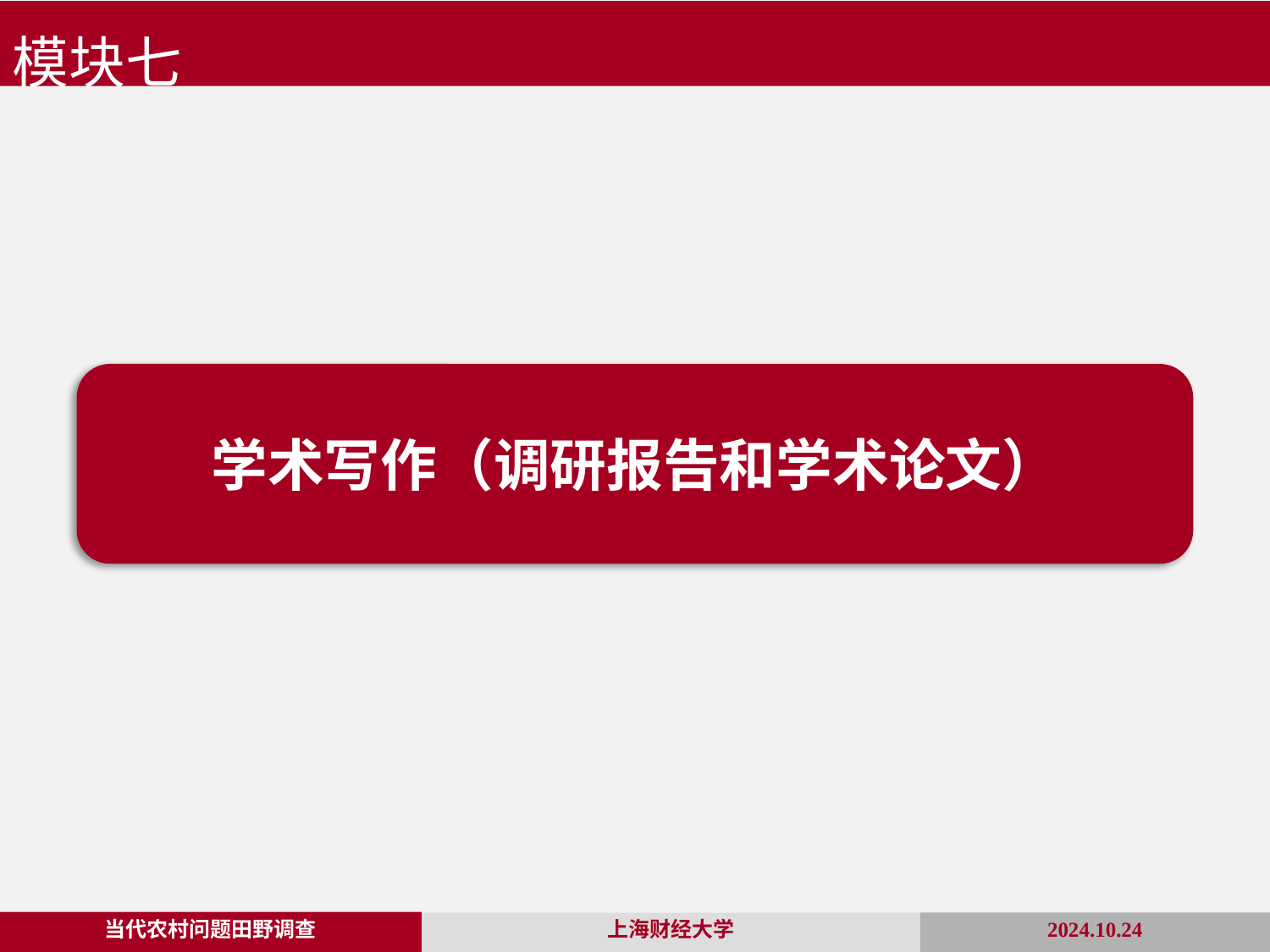

模块七
学术写作（调研报告和学术论文）
当代农村问题田野调查
2024.10.24
上海财经大学